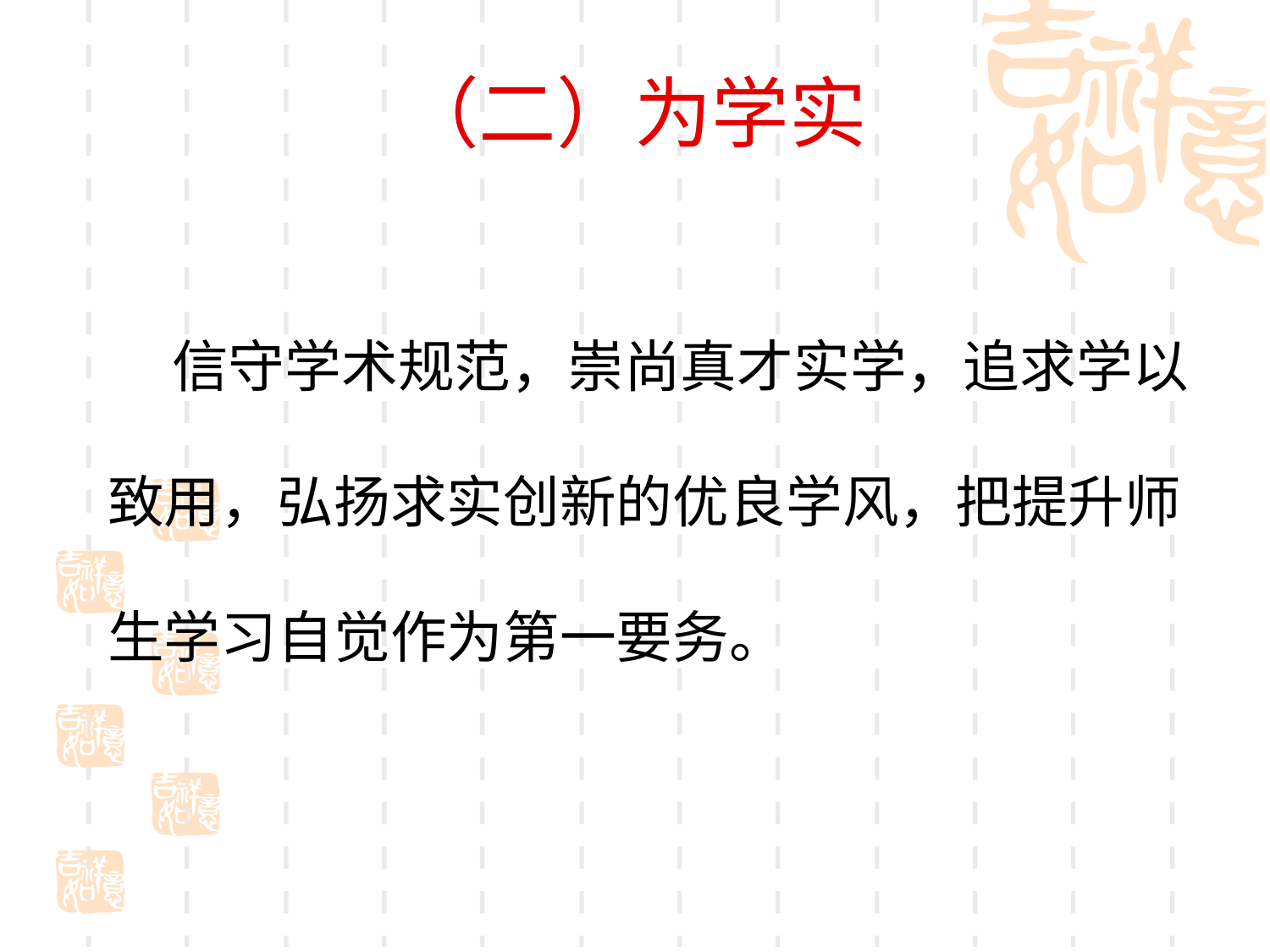

# （二）为学实
    信守学术规范，崇尚真才实学，追求学以致用，弘扬求实创新的优良学风，把提升师生学习自觉作为第一要务。